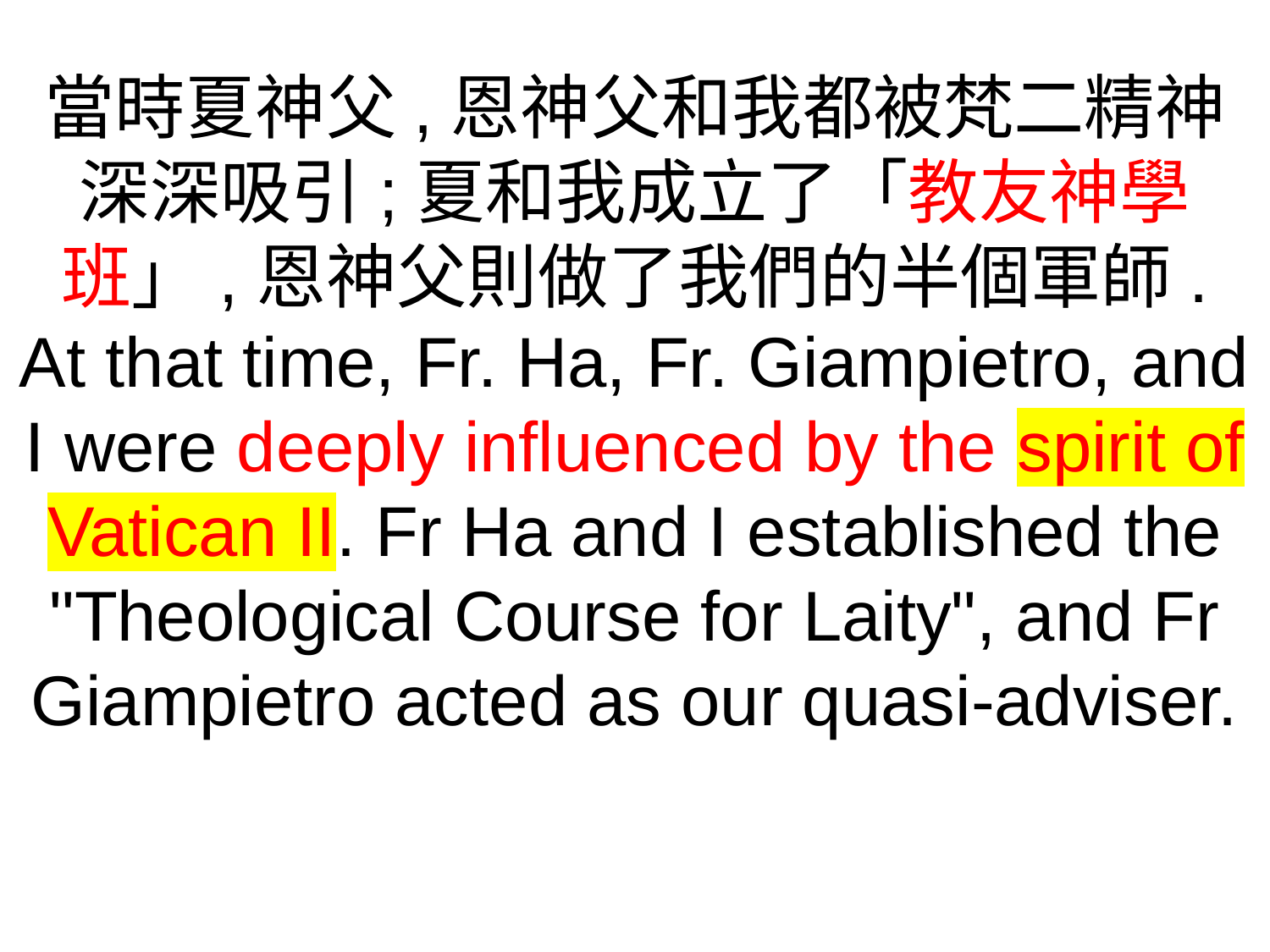

當時夏神父,恩神父和我都被梵二精神深深吸引;夏和我成立了「教友神學班」,恩神父則做了我們的半個軍師.
At that time, Fr. Ha, Fr. Giampietro, and I were deeply influenced by the spirit of Vatican II. Fr Ha and I established the "Theological Course for Laity", and Fr Giampietro acted as our quasi-adviser.